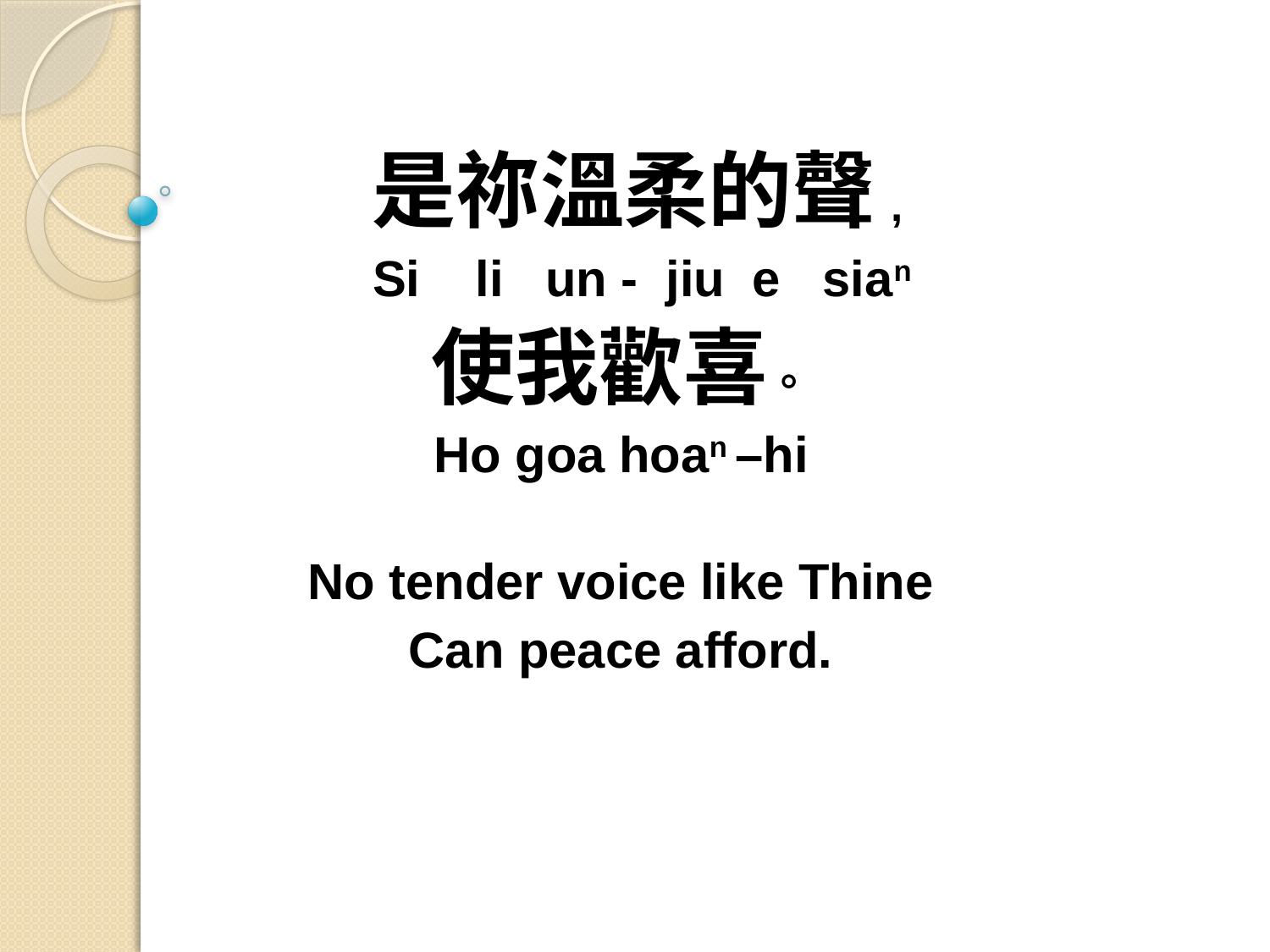

是祢溫柔的聲,
   Si    li   un -  jiu  e   sian
使我歡喜。
Ho goa hoan –hi

No tender voice like Thine
Can peace afford.